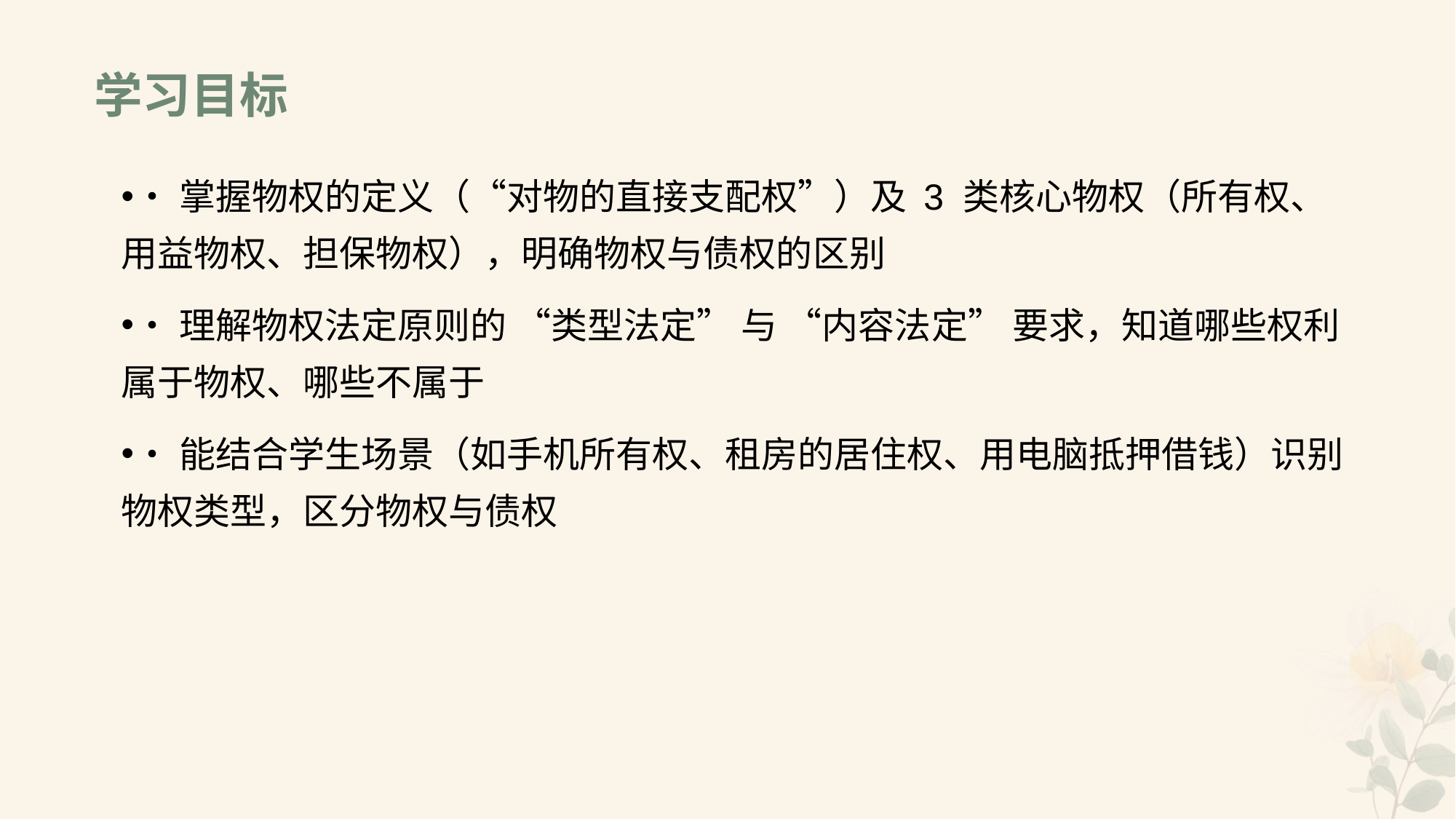

# 学习目标
•掌握物权的定义（“对物的直接支配权”）及 3 类核心物权（所有权、用益物权、担保物权），明确物权与债权的区别
•理解物权法定原则的 “类型法定” 与 “内容法定” 要求，知道哪些权利属于物权、哪些不属于
•能结合学生场景（如手机所有权、租房的居住权、用电脑抵押借钱）识别物权类型，区分物权与债权